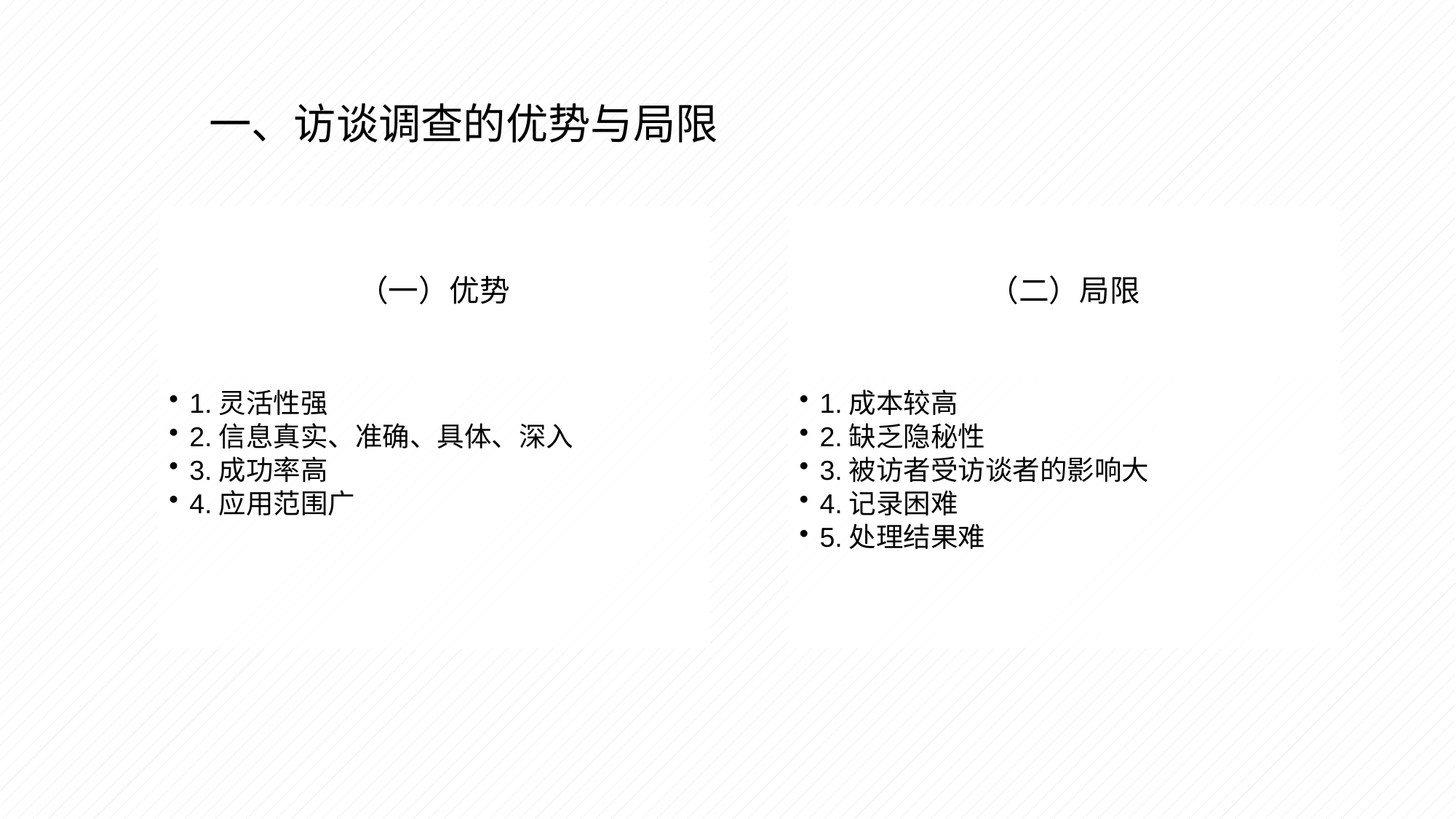

一、访谈调查的优势与局限
（一）优势
1.灵活性强
2.信息真实、准确、具体、深入
3.成功率高
4.应用范围广
（二）局限
1.成本较高
2.缺乏隐秘性
3.被访者受访谈者的影响大
4.记录困难
5.处理结果难